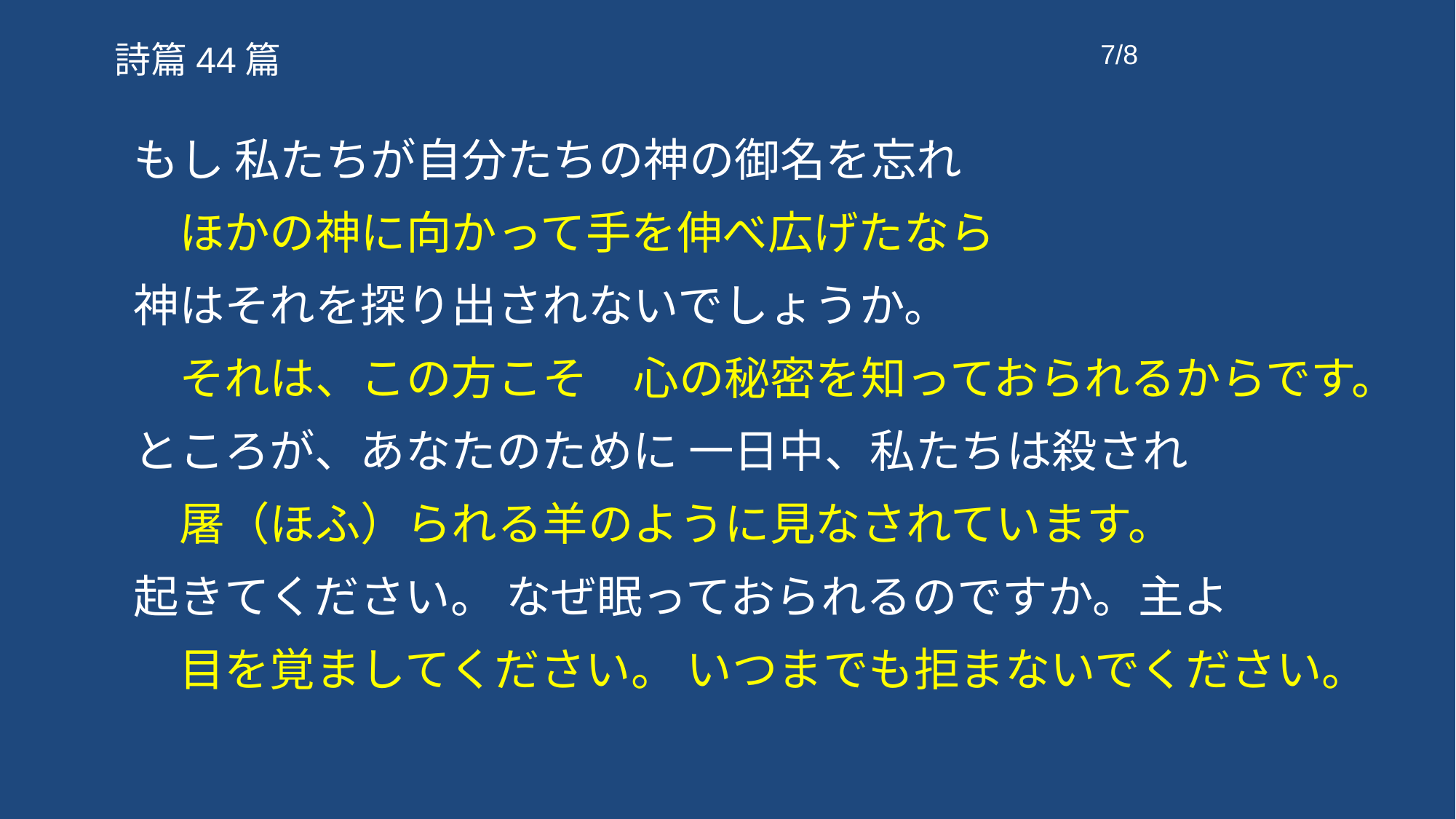

7/8
詩篇44篇
もし 私たちが自分たちの神の御名を忘れ
　ほかの神に向かって手を伸べ広げたなら
神はそれを探り出されないでしょうか。
　それは、この方こそ　心の秘密を知っておられるからです。
ところが、あなたのために 一日中、私たちは殺され
　屠（ほふ）られる羊のように見なされています。
起きてください。 なぜ眠っておられるのですか。主よ
　目を覚ましてください。 いつまでも拒まないでください。